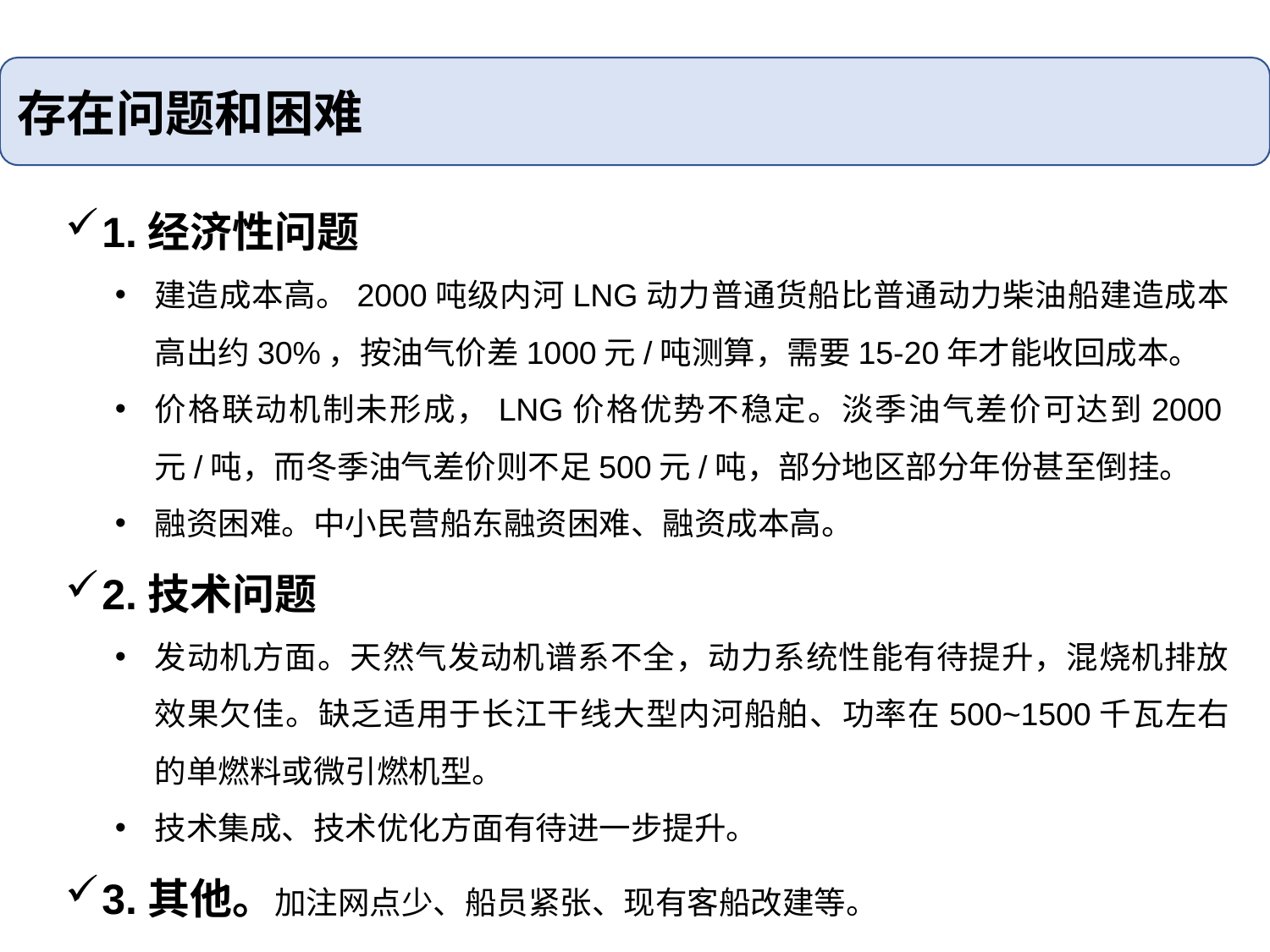

存在问题和困难
1.经济性问题
建造成本高。2000吨级内河LNG动力普通货船比普通动力柴油船建造成本高出约30%，按油气价差1000元/吨测算，需要15-20年才能收回成本。
价格联动机制未形成，LNG价格优势不稳定。淡季油气差价可达到2000元/吨，而冬季油气差价则不足500元/吨，部分地区部分年份甚至倒挂。
融资困难。中小民营船东融资困难、融资成本高。
2.技术问题
发动机方面。天然气发动机谱系不全，动力系统性能有待提升，混烧机排放效果欠佳。缺乏适用于长江干线大型内河船舶、功率在500~1500千瓦左右的单燃料或微引燃机型。
技术集成、技术优化方面有待进一步提升。
3.其他。加注网点少、船员紧张、现有客船改建等。